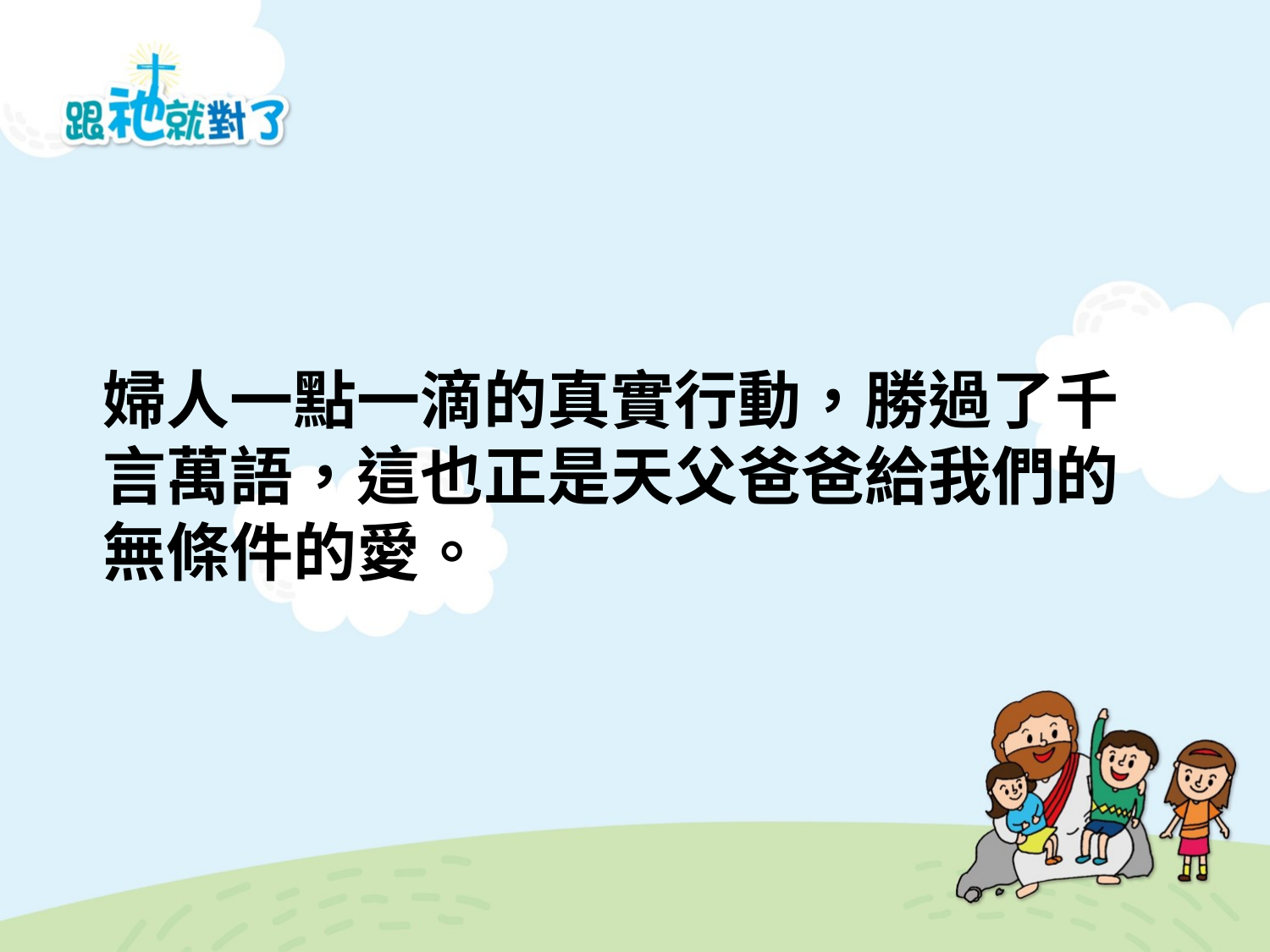

婦人一點一滴的真實行動，勝過了千言萬語，這也正是天父爸爸給我們的無條件的愛。